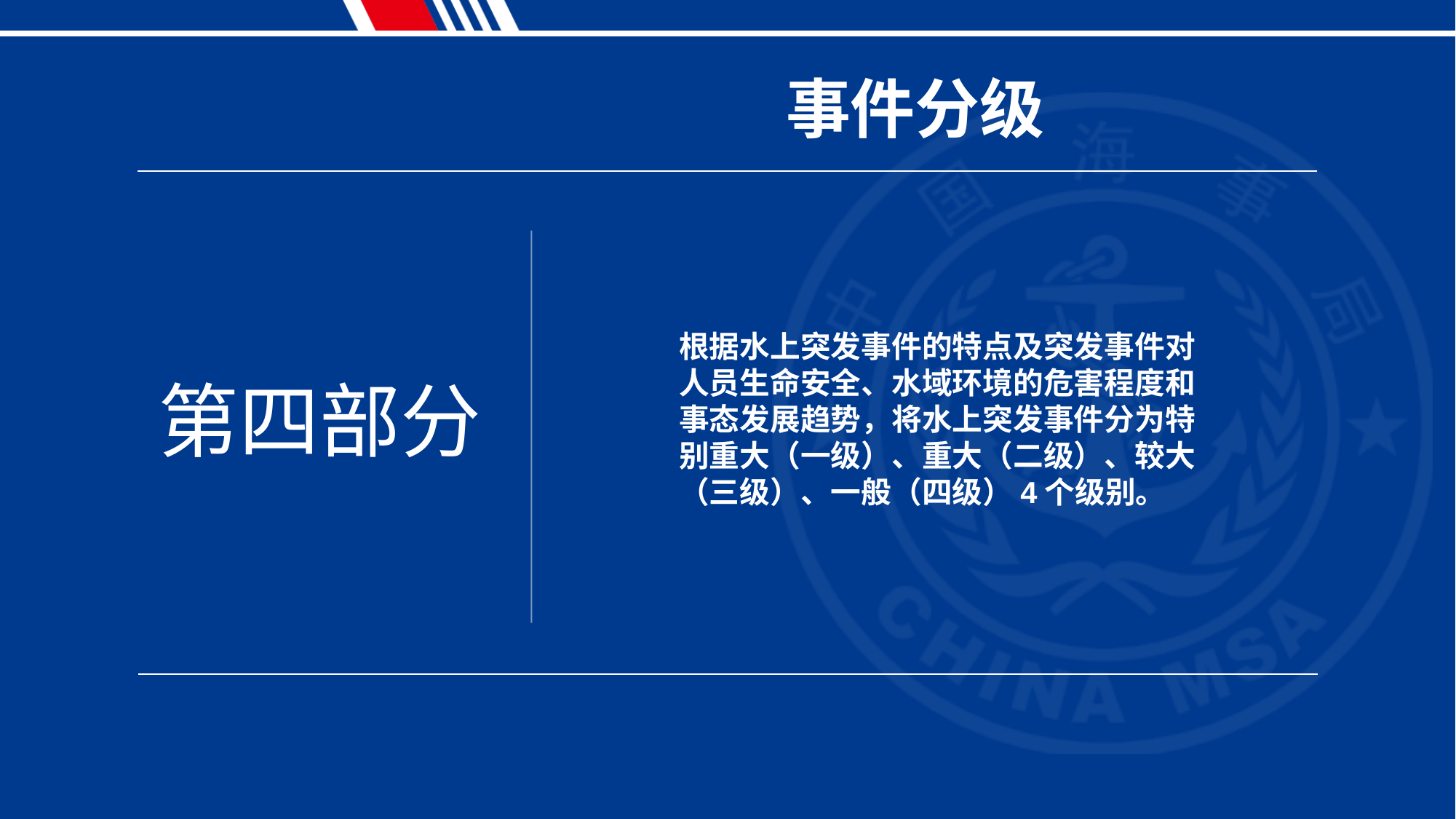

事件分级
根据水上突发事件的特点及突发事件对人员生命安全、水域环境的危害程度和事态发展趋势，将水上突发事件分为特别重大（一级）、重大（二级）、较大（三级）、一般（四级）4个级别。
第四部分